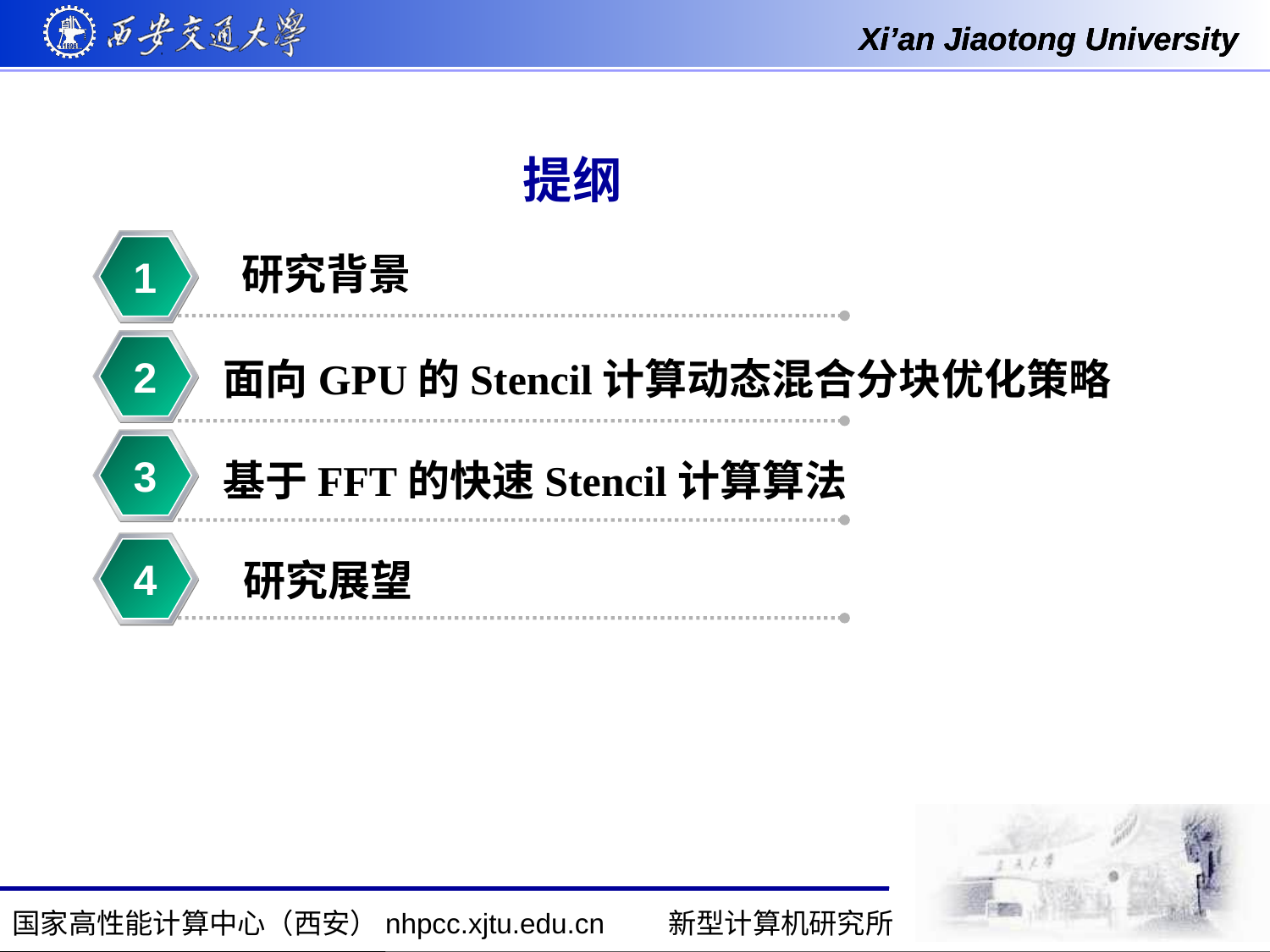

# 提纲

1

        研究背景

2

        面向GPU的Stencil计算动态混合分块优化策略
5

3

        基于FFT的快速Stencil计算算法
5

4

        研究展望